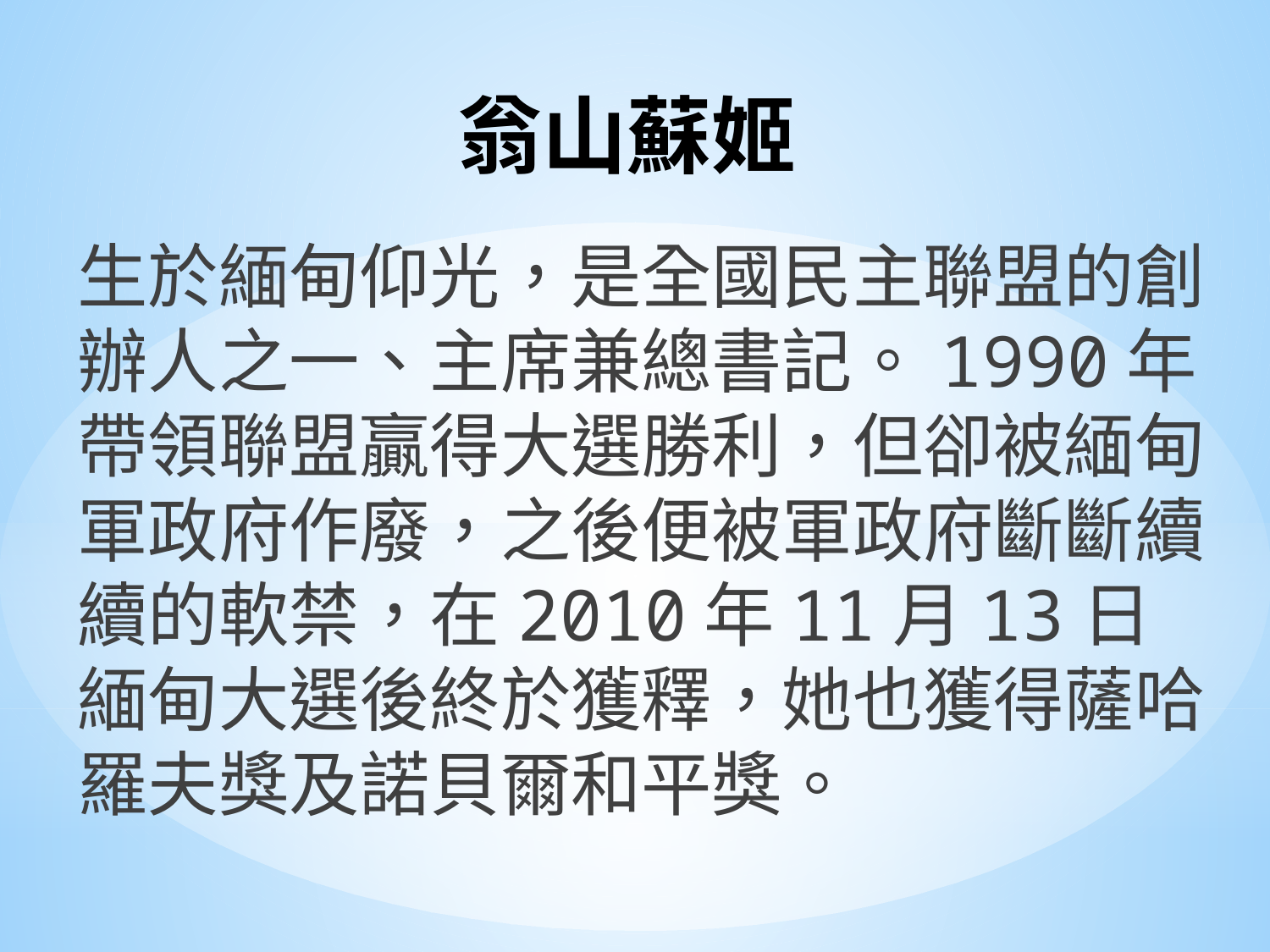

# 翁山蘇姬
生於緬甸仰光，是全國民主聯盟的創辦人之一、主席兼總書記。1990年帶領聯盟贏得大選勝利，但卻被緬甸軍政府作廢，之後便被軍政府斷斷續續的軟禁，在2010年11月13日緬甸大選後終於獲釋，她也獲得薩哈羅夫獎及諾貝爾和平獎。